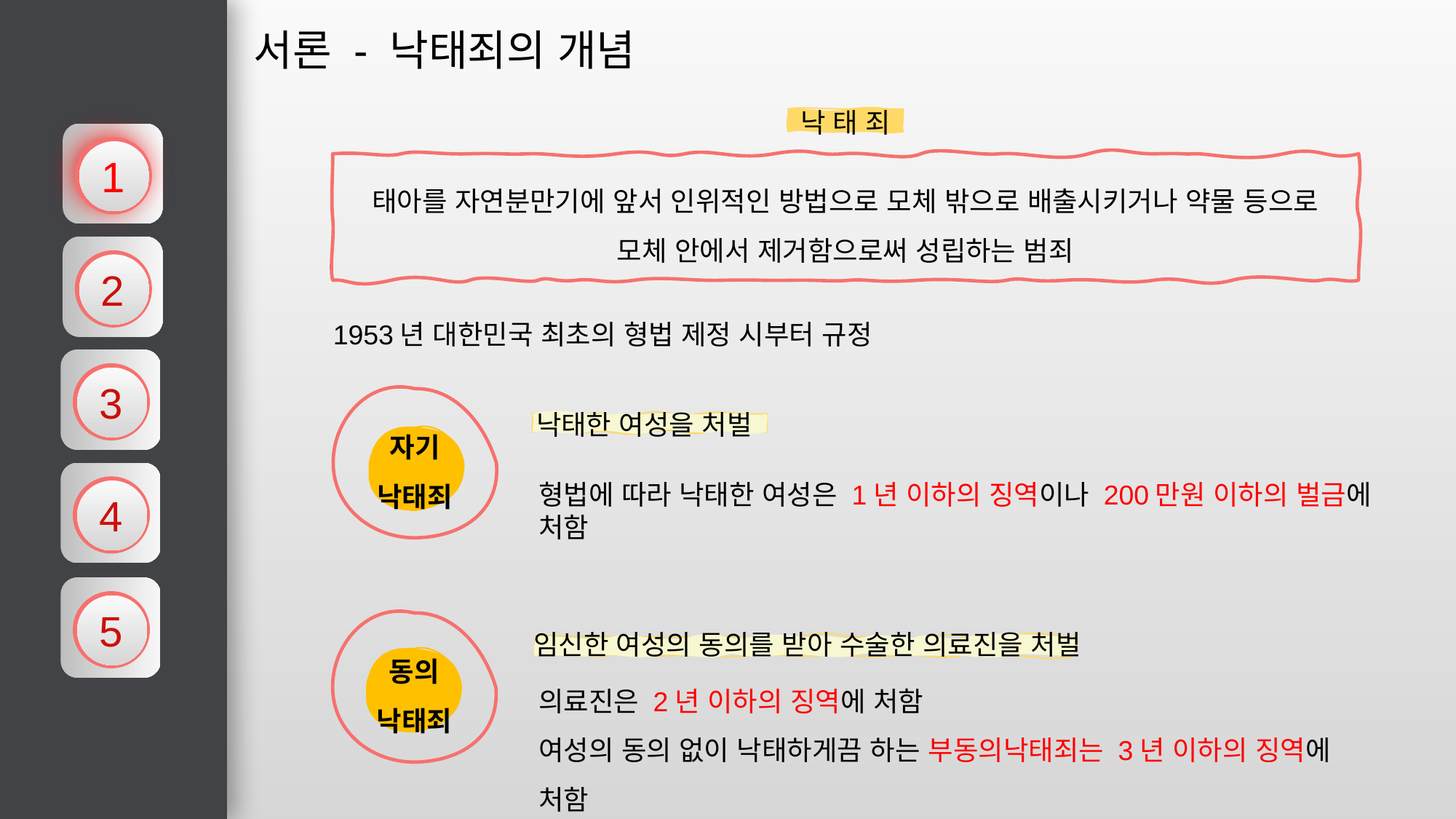

서론 - 낙태죄의 개념
태아를 자연분만기에 앞서 인위적인 방법으로 모체 밖으로 배출시키거나 약물 등으로
모체 안에서 제거함으로써 성립하는 범죄
낙 태 죄

1

2
1953년 대한민국 최초의 형법 제정 시부터 규정

3
자기
낙태죄
낙태한 여성을 처벌

4
형법에 따라 낙태한 여성은 1년 이하의 징역이나 200만원 이하의 벌금에 처함

5
동의
낙태죄
임신한 여성의 동의를 받아 수술한 의료진을 처벌

의료진은 2년 이하의 징역에 처함
여성의 동의 없이 낙태하게끔 하는 부동의낙태죄는 3년 이하의 징역에 처함